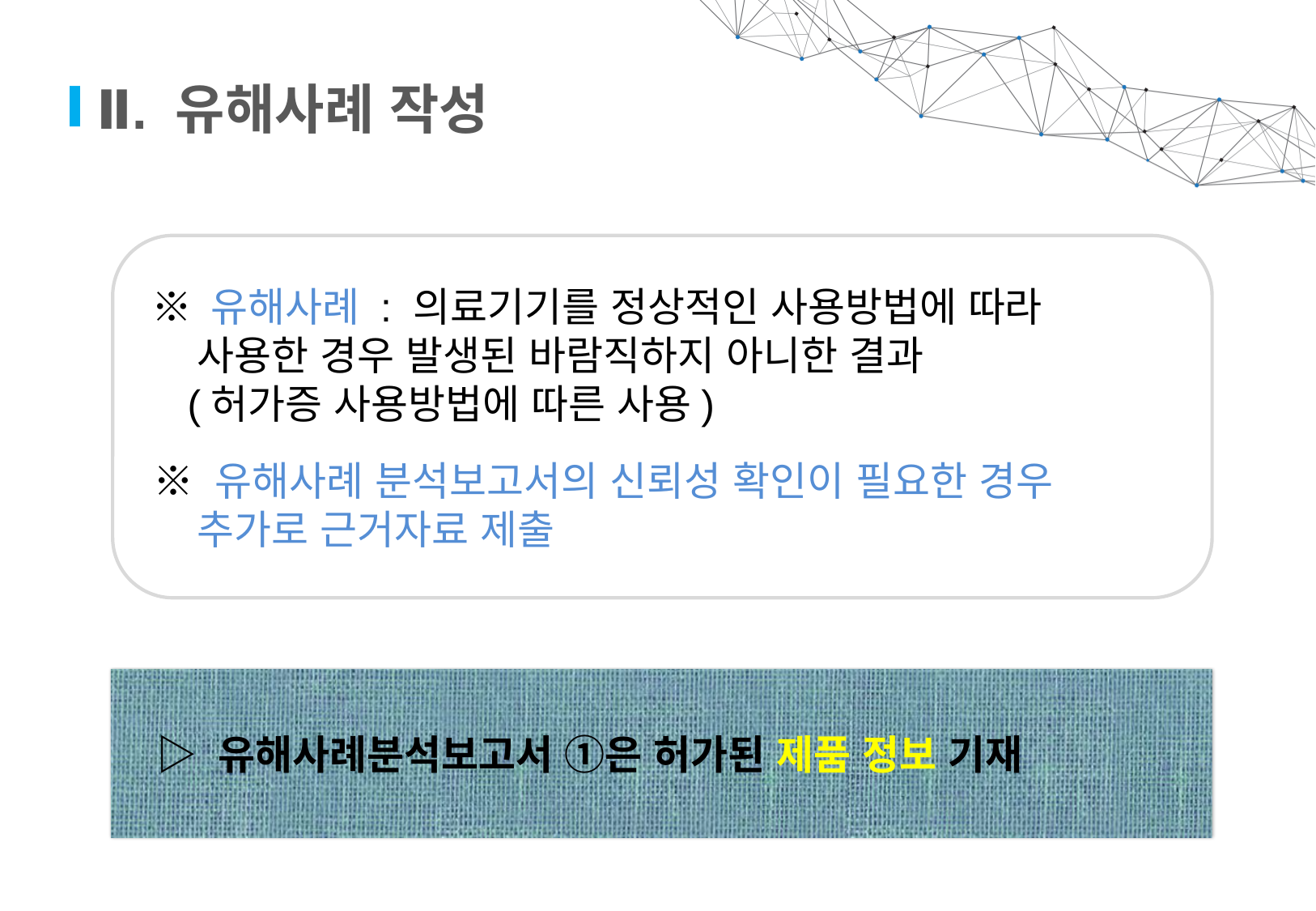

# Ⅱ. 유해사례 작성
 ※ 유해사례 : 의료기기를 정상적인 사용방법에 따라
    사용한 경우 발생된 바람직하지 아니한 결과
    (허가증 사용방법에 따른 사용)

 ※ 유해사례 분석보고서의 신뢰성 확인이 필요한 경우
    추가로 근거자료 제출
   ▷ 유해사례분석보고서 ①은 허가된 제품 정보 기재